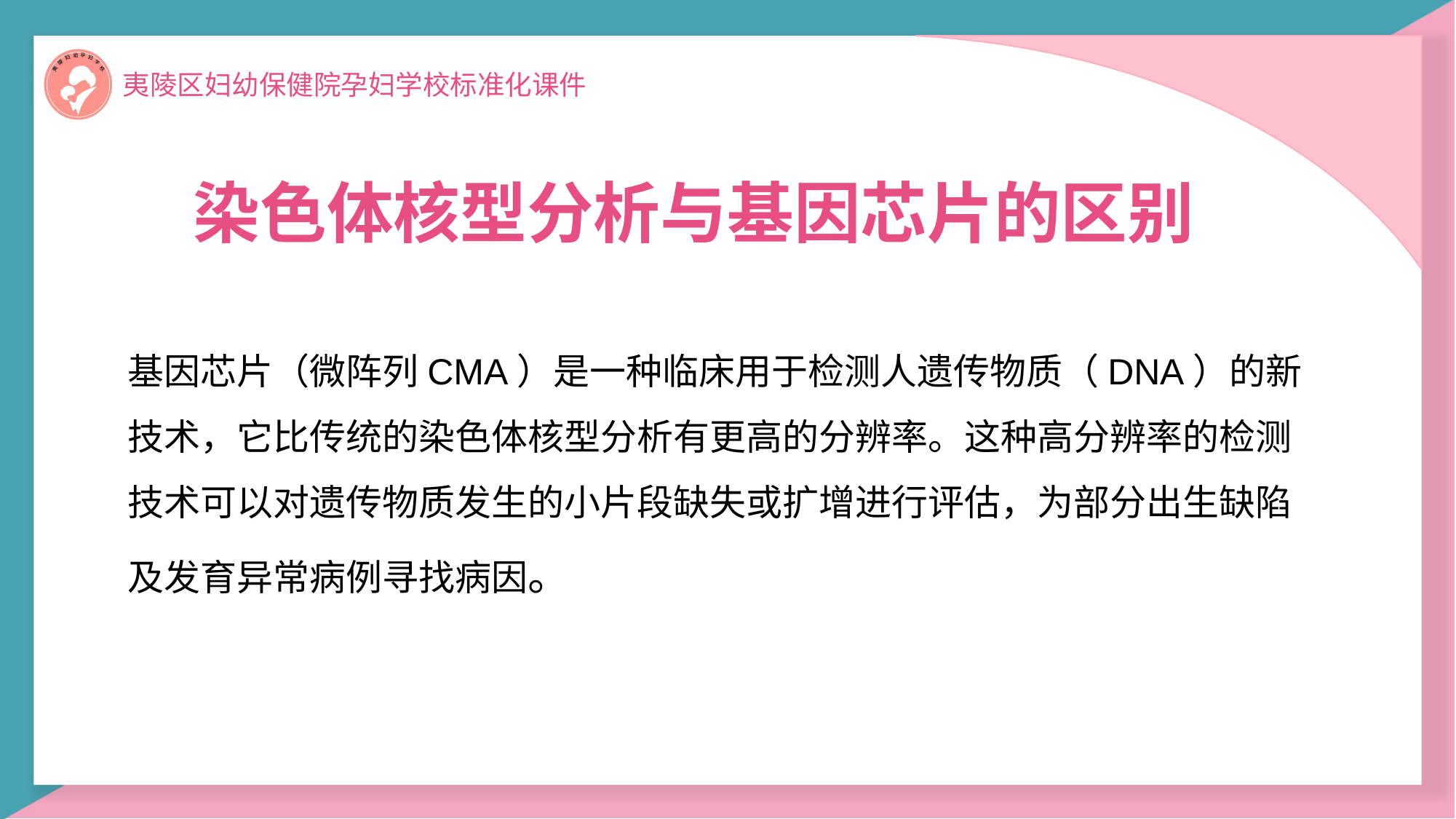

# 染色体核型分析与基因芯片的区别

基因芯片（微阵列CMA）是一种临床用于检测人遗传物质（DNA）的新技术，它比传统的染色体核型分析有更高的分辨率。这种高分辨率的检测技术可以对遗传物质发生的小片段缺失或扩增进行评估，为部分出生缺陷及发育异常病例寻找病因。